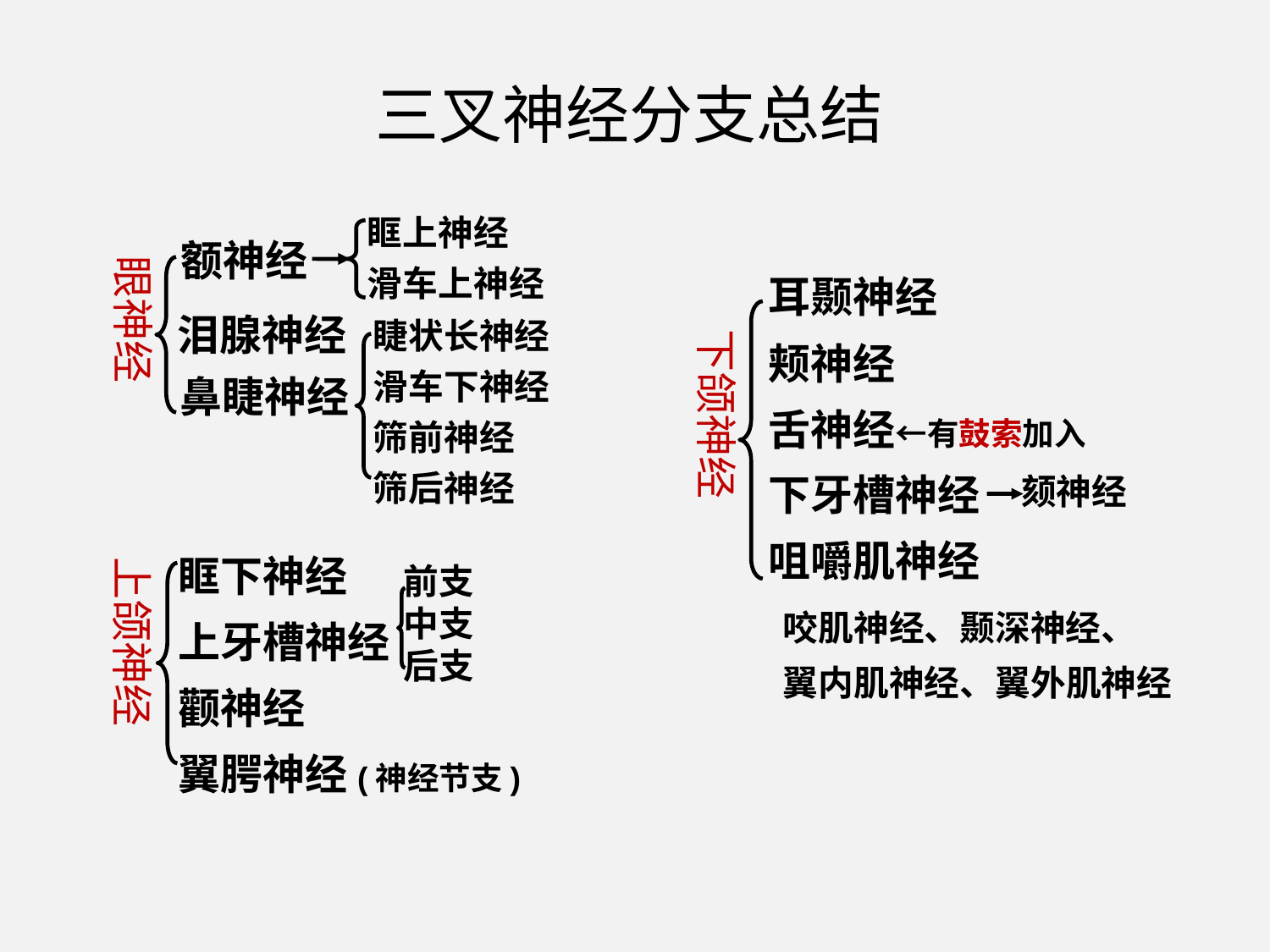

三叉神经分支总结
眶上神经
滑车上神经

额神经

睫状长神经
滑车下神经
筛前神经
筛后神经
泪腺神经

鼻睫神经
眼神经
耳颞神经
颊神经
舌神经←有鼓索加入
下牙槽神经
咀嚼肌神经

颏神经

咬肌神经、颞深神经、
翼内肌神经、翼外肌神经
下颌神经
眶下神经
上牙槽神经
颧神经
翼腭神经(神经节支)
前支
中支
后支

上颌神经